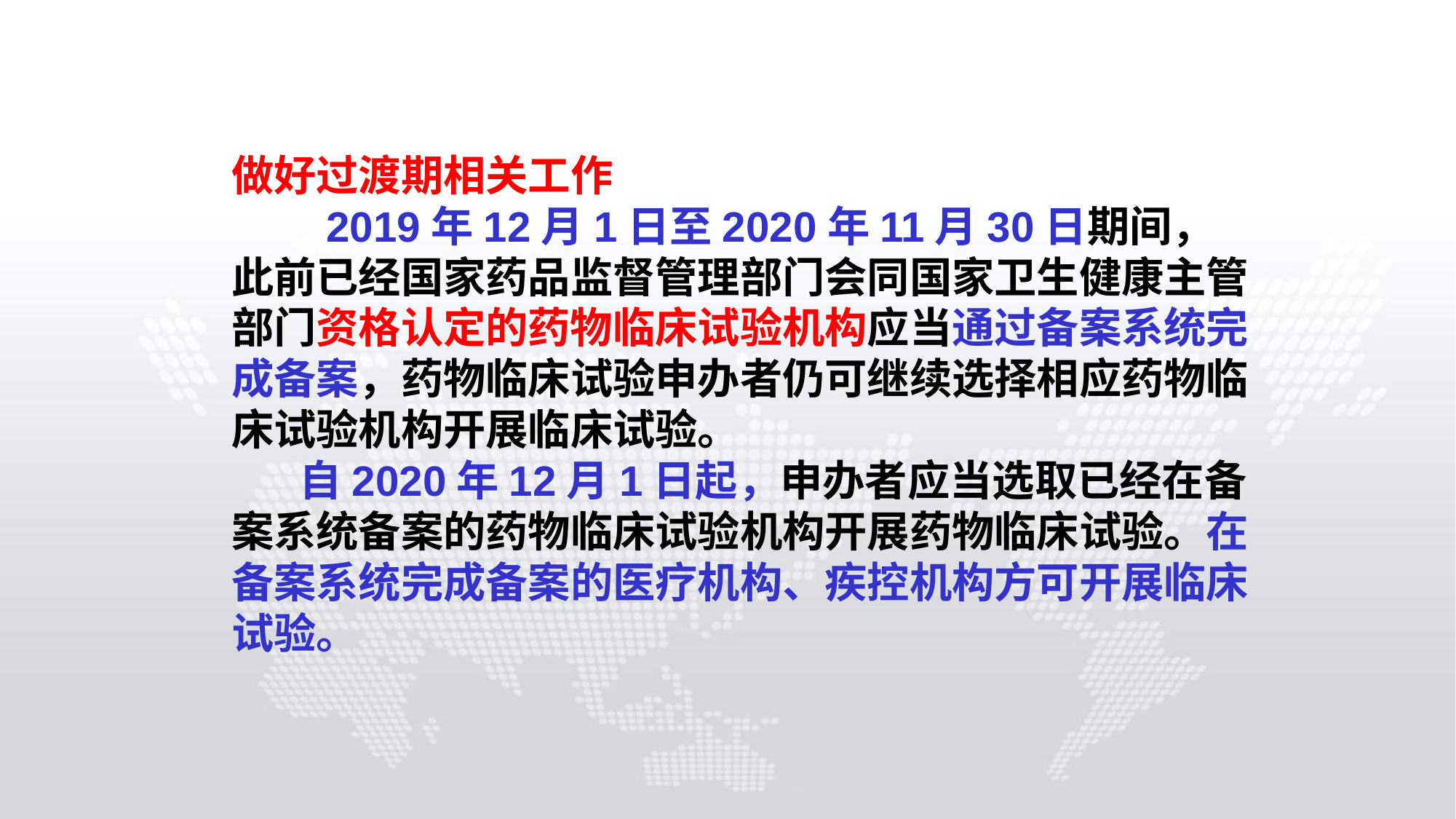

做好过渡期相关工作
　　2019年12月1日至2020年11月30日期间，此前已经国家药品监督管理部门会同国家卫生健康主管部门资格认定的药物临床试验机构应当通过备案系统完成备案，药物临床试验申办者仍可继续选择相应药物临床试验机构开展临床试验。
      自2020年12月1日起，申办者应当选取已经在备案系统备案的药物临床试验机构开展药物临床试验。在备案系统完成备案的医疗机构、疾控机构方可开展临床试验。